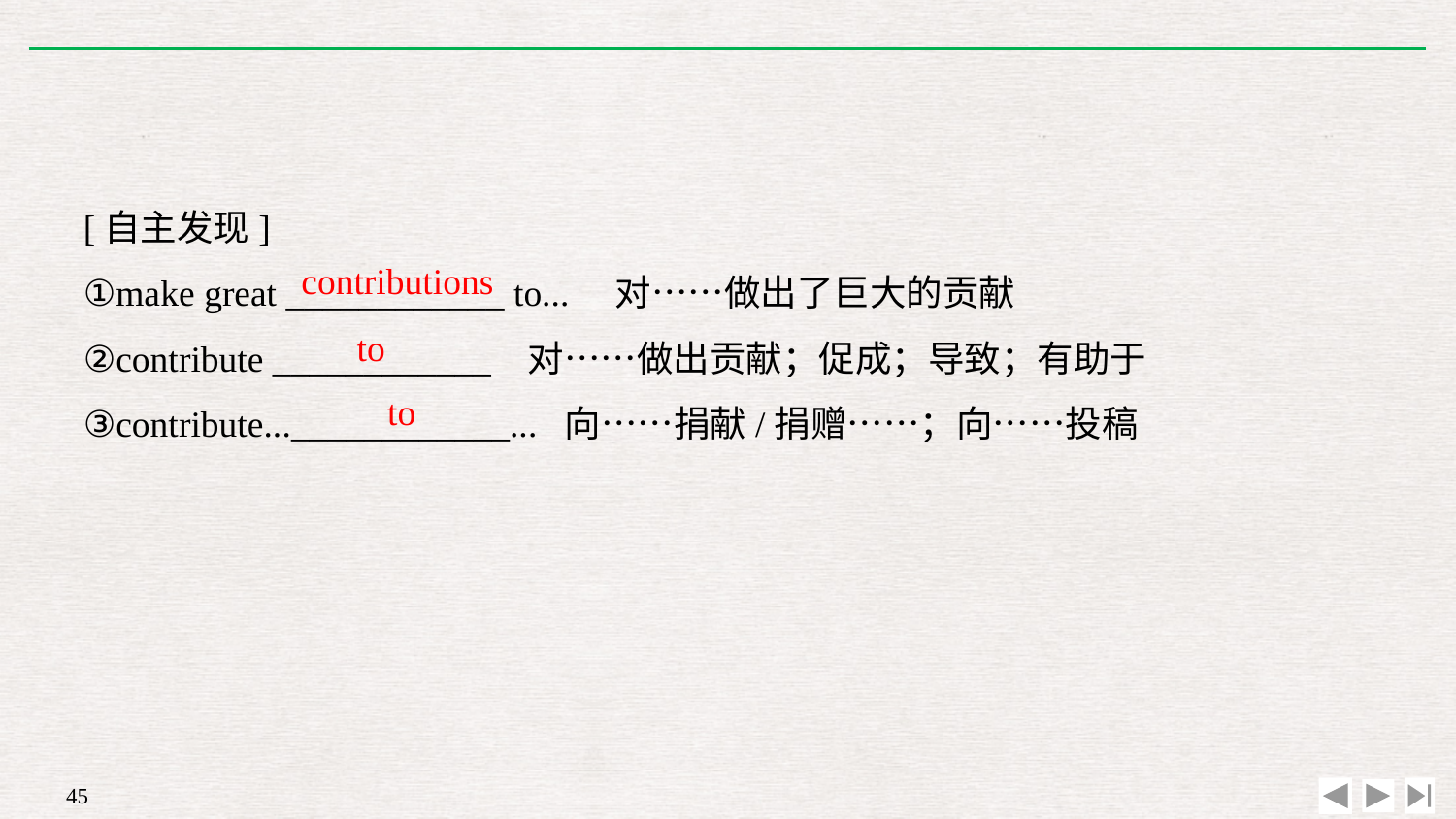

[自主发现]
①make great ____________ to...　对……做出了巨大的贡献
②contribute ____________   对……做出贡献；促成；导致；有助于
③contribute...____________...  向……捐献/捐赠……；向……投稿
contributions
to
to